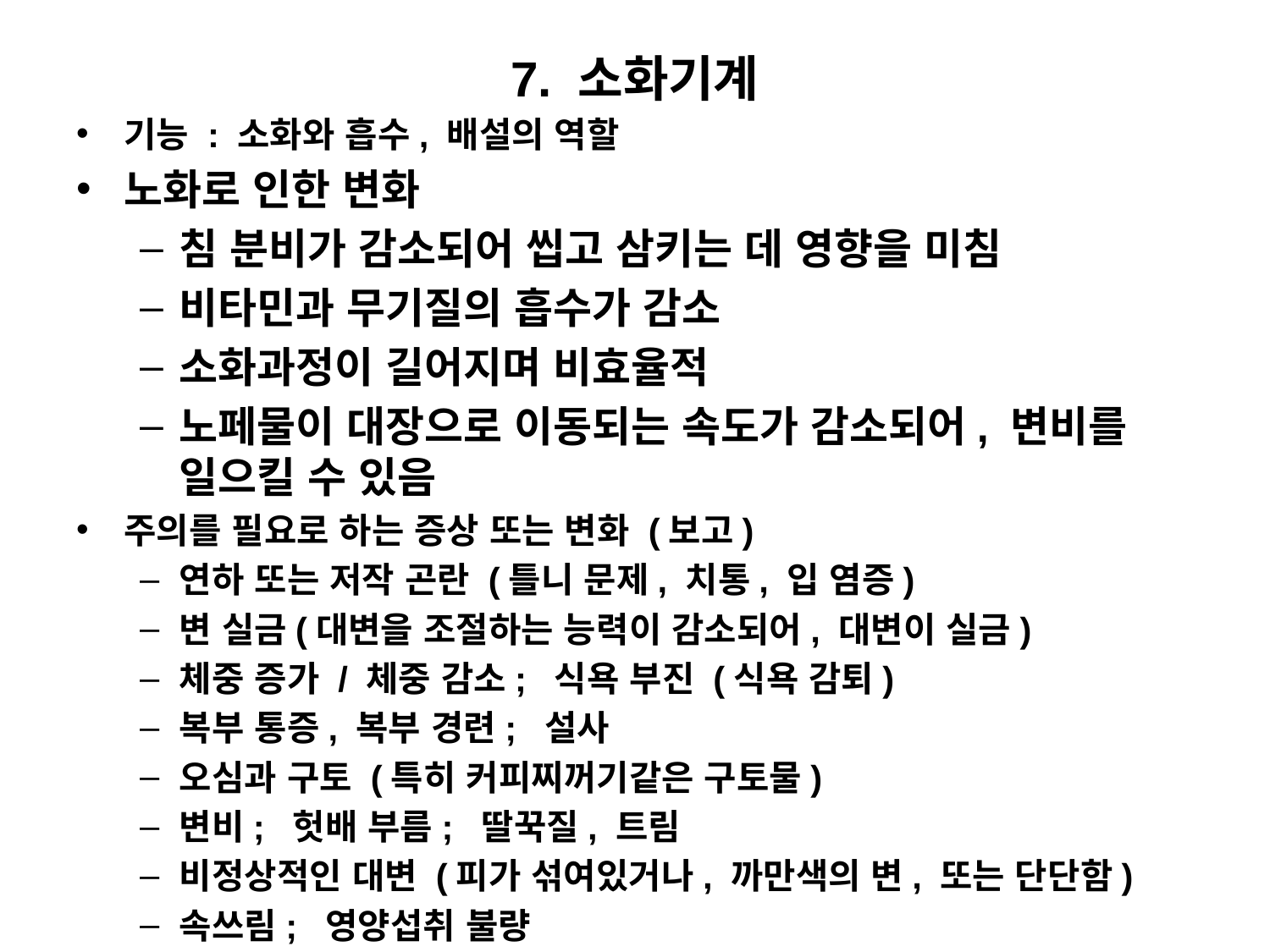

# 7. 소화기계
기능 : 소화와 흡수, 배설의 역할
노화로 인한 변화
침 분비가 감소되어 씹고 삼키는 데 영향을 미침
비타민과 무기질의 흡수가 감소
소화과정이 길어지며 비효율적
노페물이 대장으로 이동되는 속도가 감소되어, 변비를 일으킬 수 있음
주의를 필요로 하는 증상 또는 변화 (보고)
연하 또는 저작 곤란 (틀니 문제, 치통, 입 염증)
변 실금(대변을 조절하는 능력이 감소되어, 대변이 실금)
체중 증가 / 체중 감소;  식욕 부진 (식욕 감퇴)
복부 통증, 복부 경련;  설사
오심과 구토 (특히 커피찌꺼기같은 구토물)
변비;  헛배 부름;  딸꾹질, 트림
비정상적인 대변 (피가 섞여있거나, 까만색의 변, 또는 단단함)
속쓰림;  영양섭취 불량